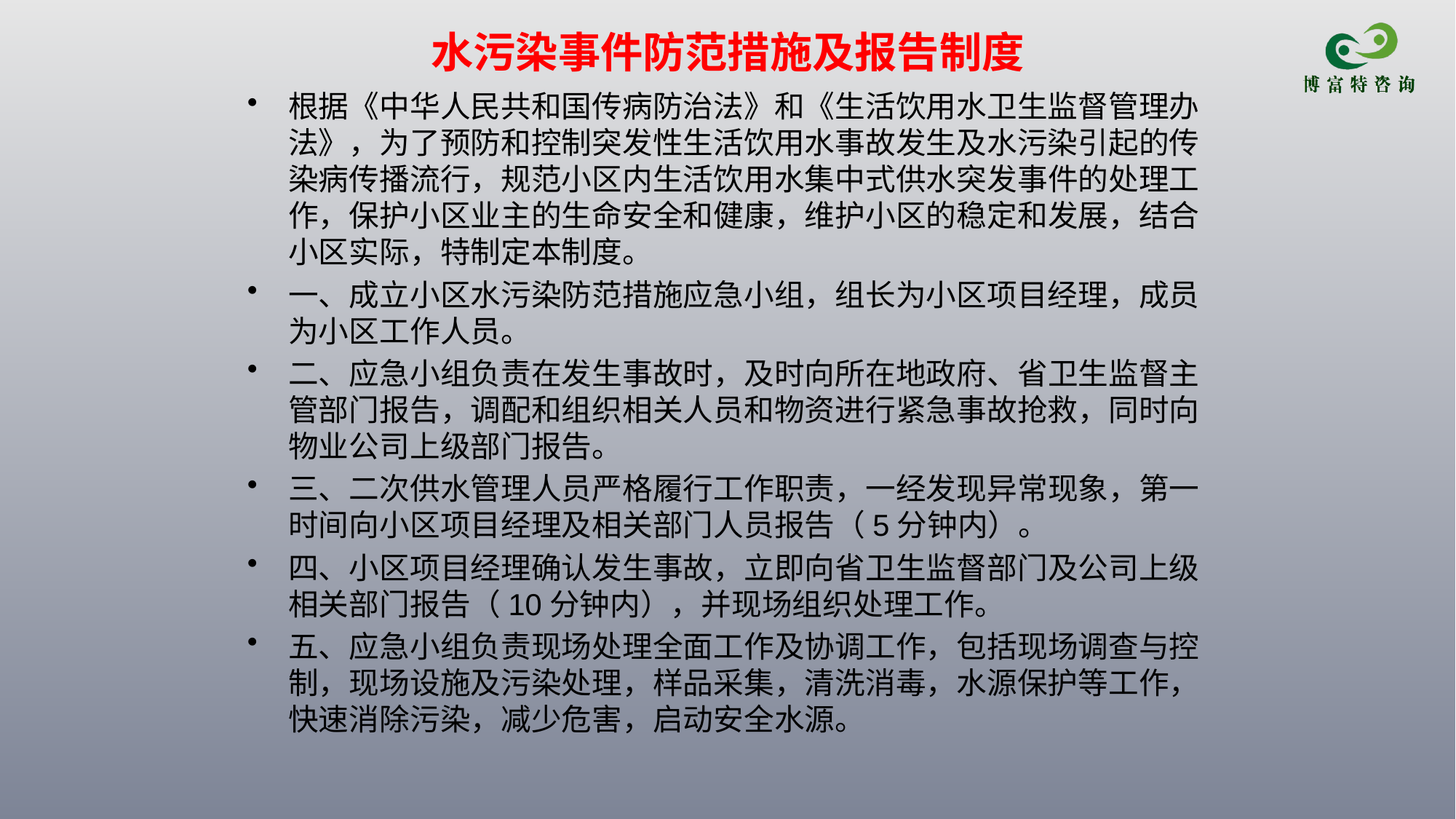

# 水污染事件防范措施及报告制度
根据《中华人民共和国传病防治法》和《生活饮用水卫生监督管理办法》，为了预防和控制突发性生活饮用水事故发生及水污染引起的传染病传播流行，规范小区内生活饮用水集中式供水突发事件的处理工作，保护小区业主的生命安全和健康，维护小区的稳定和发展，结合小区实际，特制定本制度。
一、成立小区水污染防范措施应急小组，组长为小区项目经理，成员为小区工作人员。
二、应急小组负责在发生事故时，及时向所在地政府、省卫生监督主管部门报告，调配和组织相关人员和物资进行紧急事故抢救，同时向物业公司上级部门报告。
三、二次供水管理人员严格履行工作职责，一经发现异常现象，第一时间向小区项目经理及相关部门人员报告（5分钟内）。
四、小区项目经理确认发生事故，立即向省卫生监督部门及公司上级相关部门报告（10分钟内），并现场组织处理工作。
五、应急小组负责现场处理全面工作及协调工作，包括现场调查与控制，现场设施及污染处理，样品采集，清洗消毒，水源保护等工作，快速消除污染，减少危害，启动安全水源。